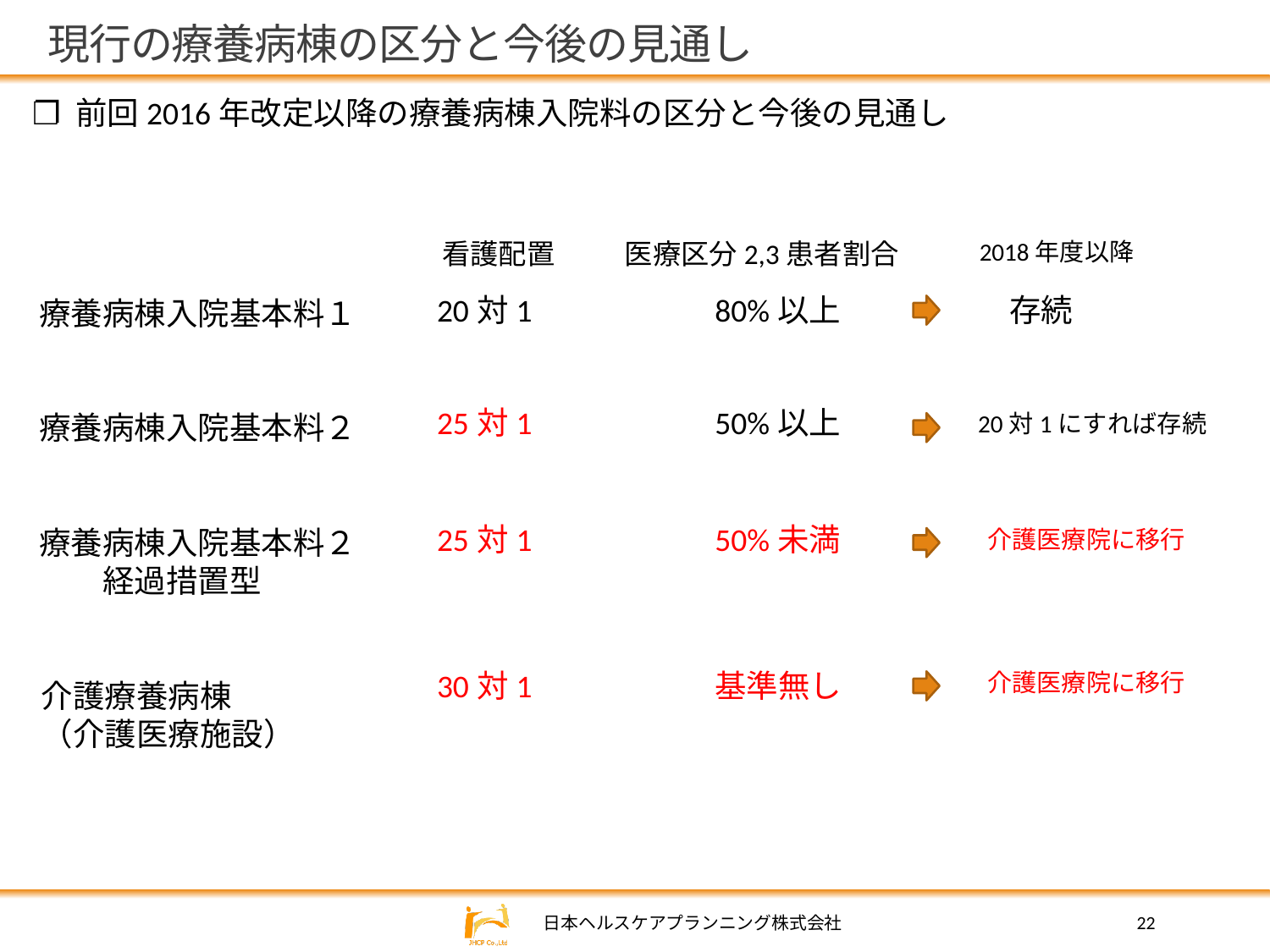

# 現行の療養病棟の区分と今後の見通し
❐ 前回2016年改定以降の療養病棟入院料の区分と今後の見通し
看護配置
医療区分2,3患者割合
2018年度以降
20対1
80%以上
存続
療養病棟入院基本料１

25対1
50%以上
療養病棟入院基本料２
20対1にすれば存続

25対1
50%未満
療養病棟入院基本料２
　　経過措置型
介護医療院に移行

30対1
基準無し
介護医療院に移行
介護療養病棟
（介護医療施設）

22